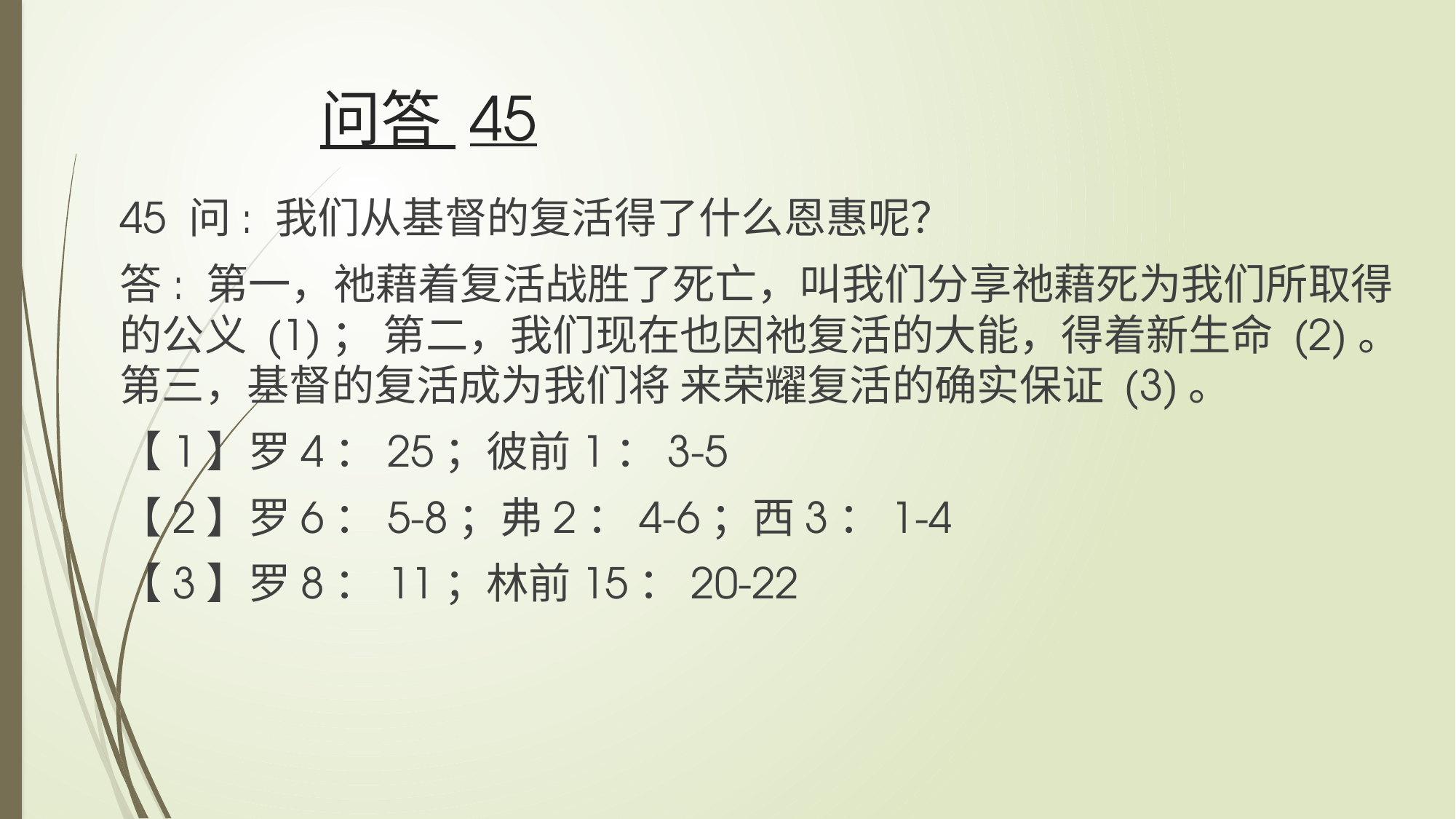

# 问答 45
45 问: 我们从基督的复活得了什么恩惠呢？
答: 第一，祂藉着复活战胜了死亡，叫我们分享祂藉死为我们所取得的公义 (1)； 第二，我们现在也因祂复活的大能，得着新生命 (2)。第三，基督的复活成为我们将 来荣耀复活的确实保证 (3)。
【1】罗4：25；彼前1：3-5
【2】罗6：5-8；弗2：4-6；西3：1-4
【3】罗8：11；林前15：20-22